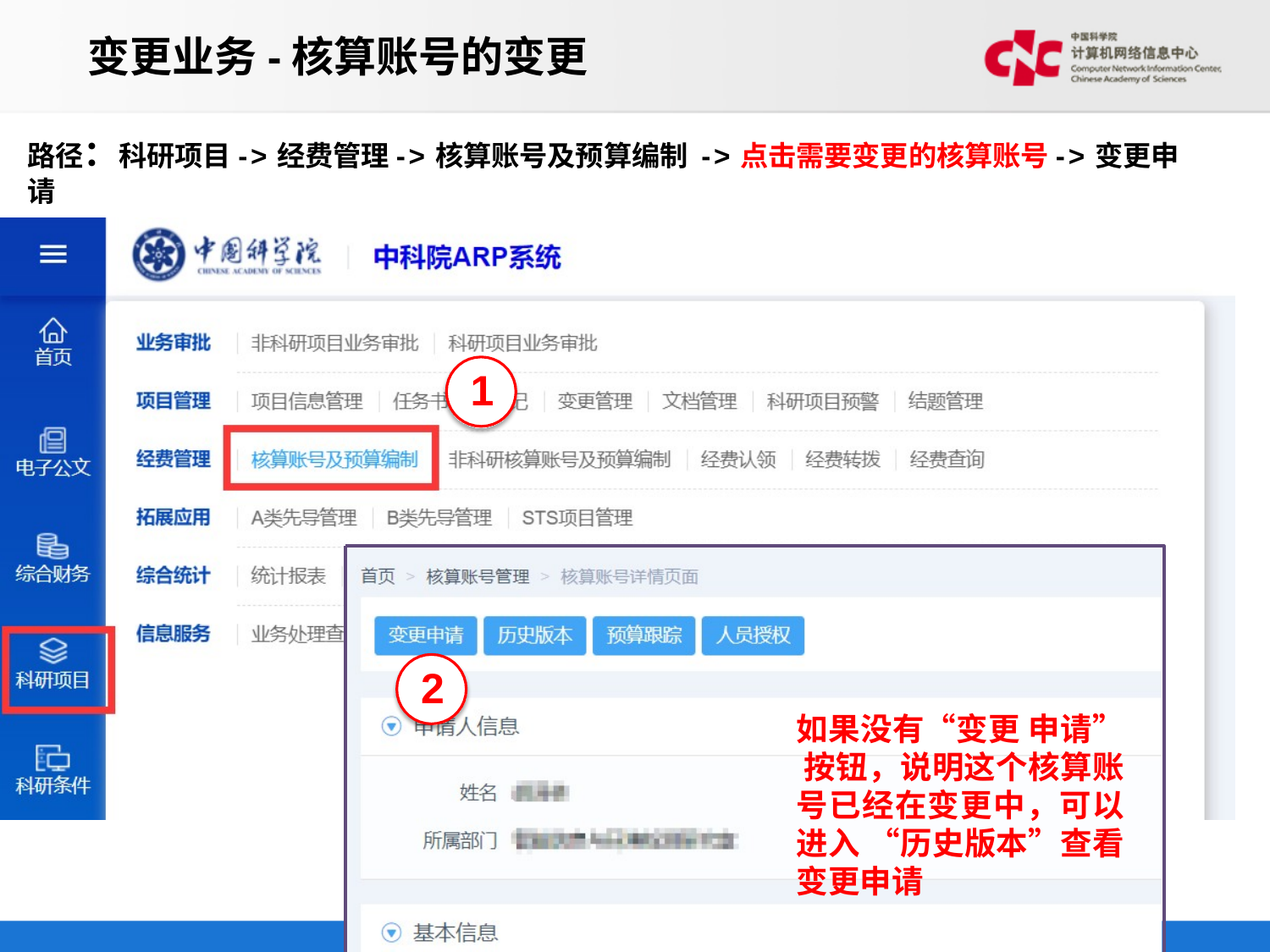

变更业务-核算账号的变更
路径：科研项目->经费管理->核算账号及预算编制 ->点击需要变更的核算账号->变更申请

1

2
如果没有“变更 申请”  按钮，说明这个核算账 号已经在变更中，可以 进入 “历史版本”查看 变更申请